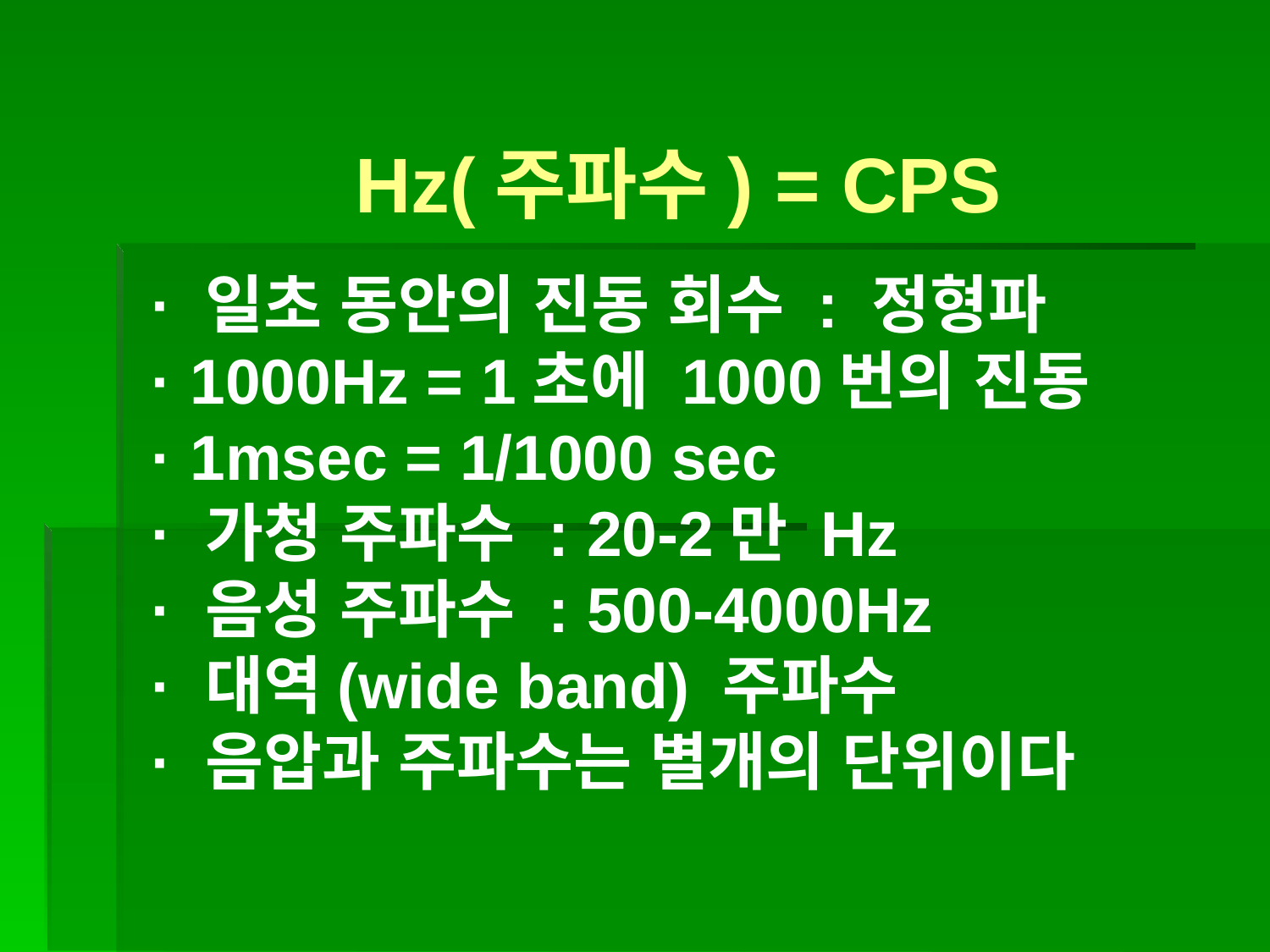

Hz(주파수) = CPS
· 일초 동안의 진동 회수 : 정형파
· 1000Hz = 1초에 1000번의 진동
· 1msec = 1/1000 sec
· 가청 주파수 : 20-2만 Hz
· 음성 주파수 : 500-4000Hz
· 대역(wide band) 주파수
· 음압과 주파수는 별개의 단위이다